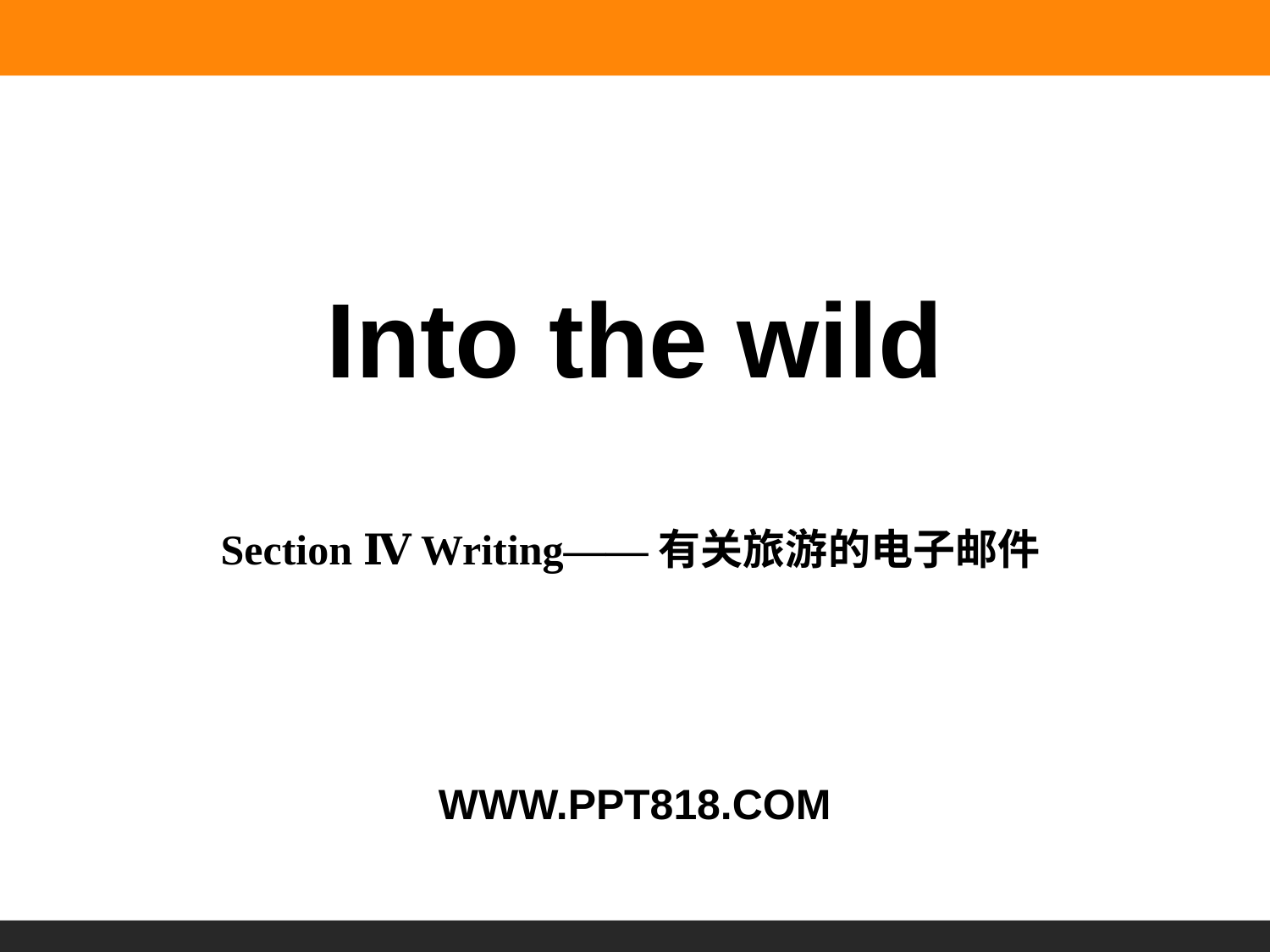

Into the wild
Section Ⅳ Writing——有关旅游的电子邮件
WWW.PPT818.COM